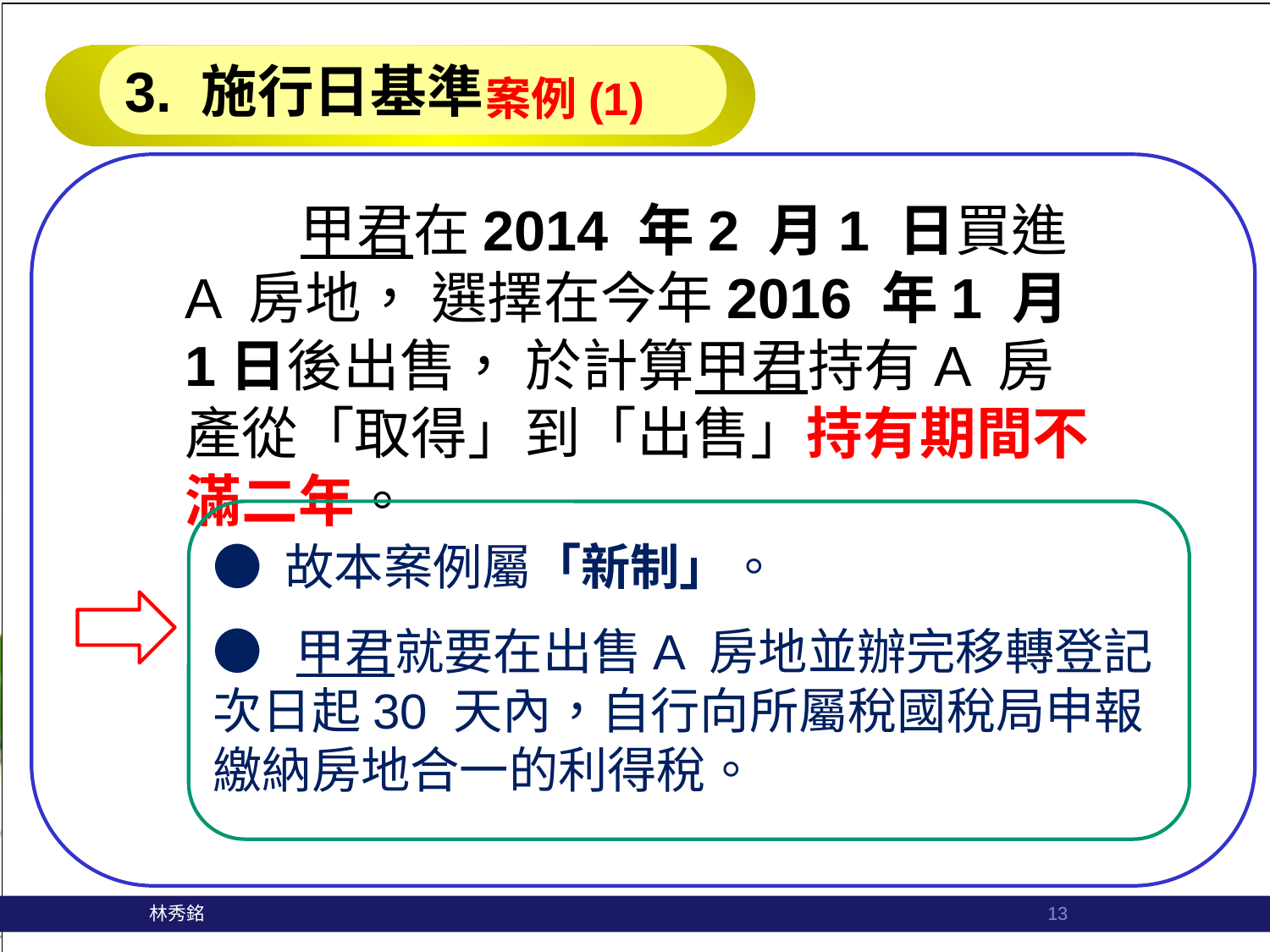

3. 施行日基準
案例(1)

        甲君在2014 年2 月1 日買進A 房地， 選擇在今年2016 年1 月1日後出售， 於計算甲君持有A 房產從「取得」到「出售」持有期間不滿二年。

● 故本案例屬「新制」。
●  甲君就要在出售A 房地並辦完移轉登記次日起30 天內，自行向所屬稅國稅局申報繳納房地合一的利得稅。

                                 林秀銘

13